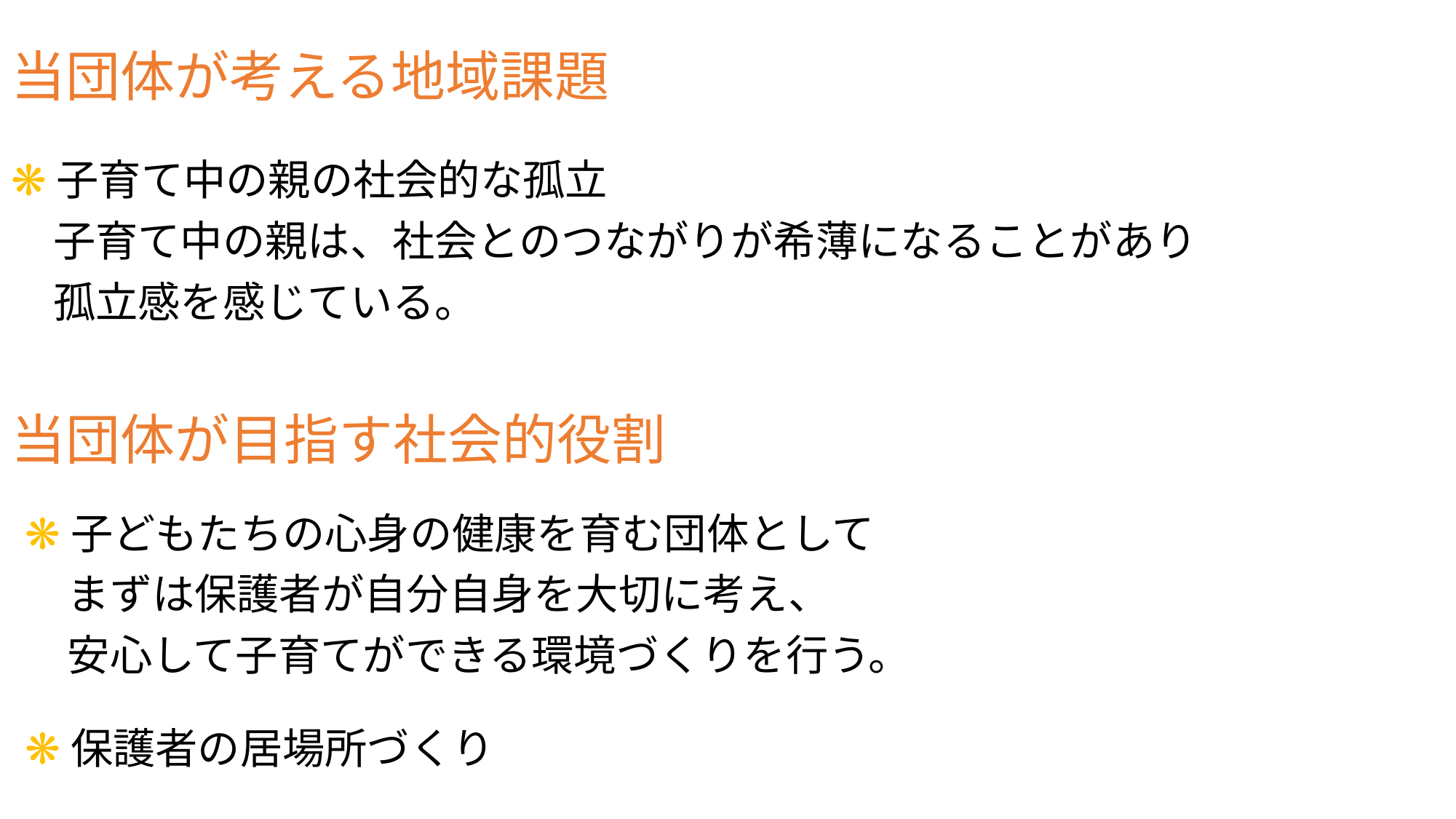

# 当団体が考える地域課題
❋子育て中の親の社会的な孤立
　子育て中の親は、社会とのつながりが希薄になることがあり
　孤立感を感じている。
当団体が目指す社会的役割
❋子どもたちの心身の健康を育む団体として
　まずは保護者が自分自身を大切に考え、
　安心して子育てができる環境づくりを行う。

❋保護者の居場所づくり